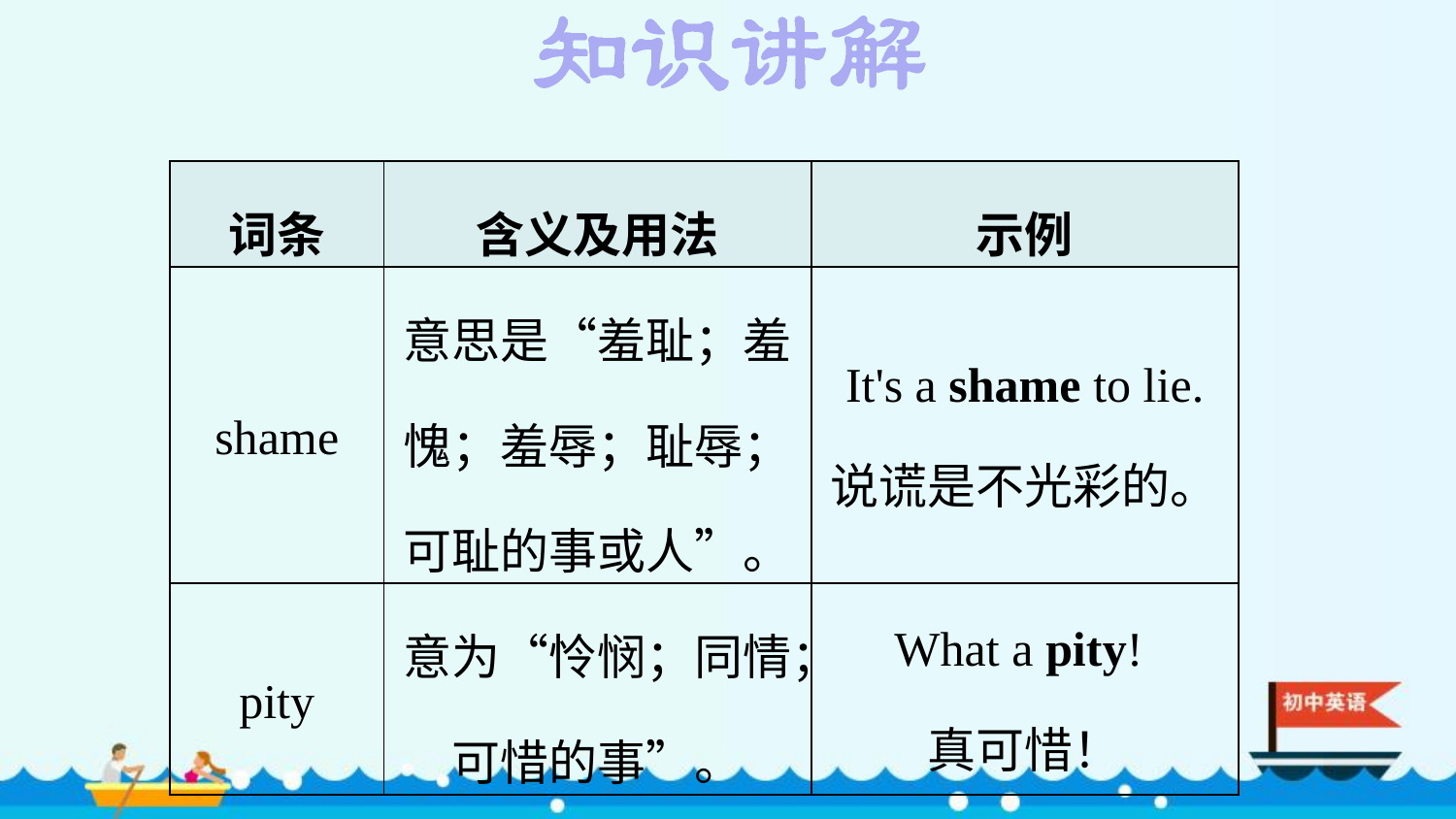

| 词条 | 含义及用法 | 示例 |
| --- | --- | --- |
| shame | 意思是“羞耻；羞愧；羞辱；耻辱；可耻的事或人”。 | It's a shame to lie. 说谎是不光彩的。 |
| pity | 意为“怜悯；同情；可惜的事”。 | What a pity! 真可惜！ |